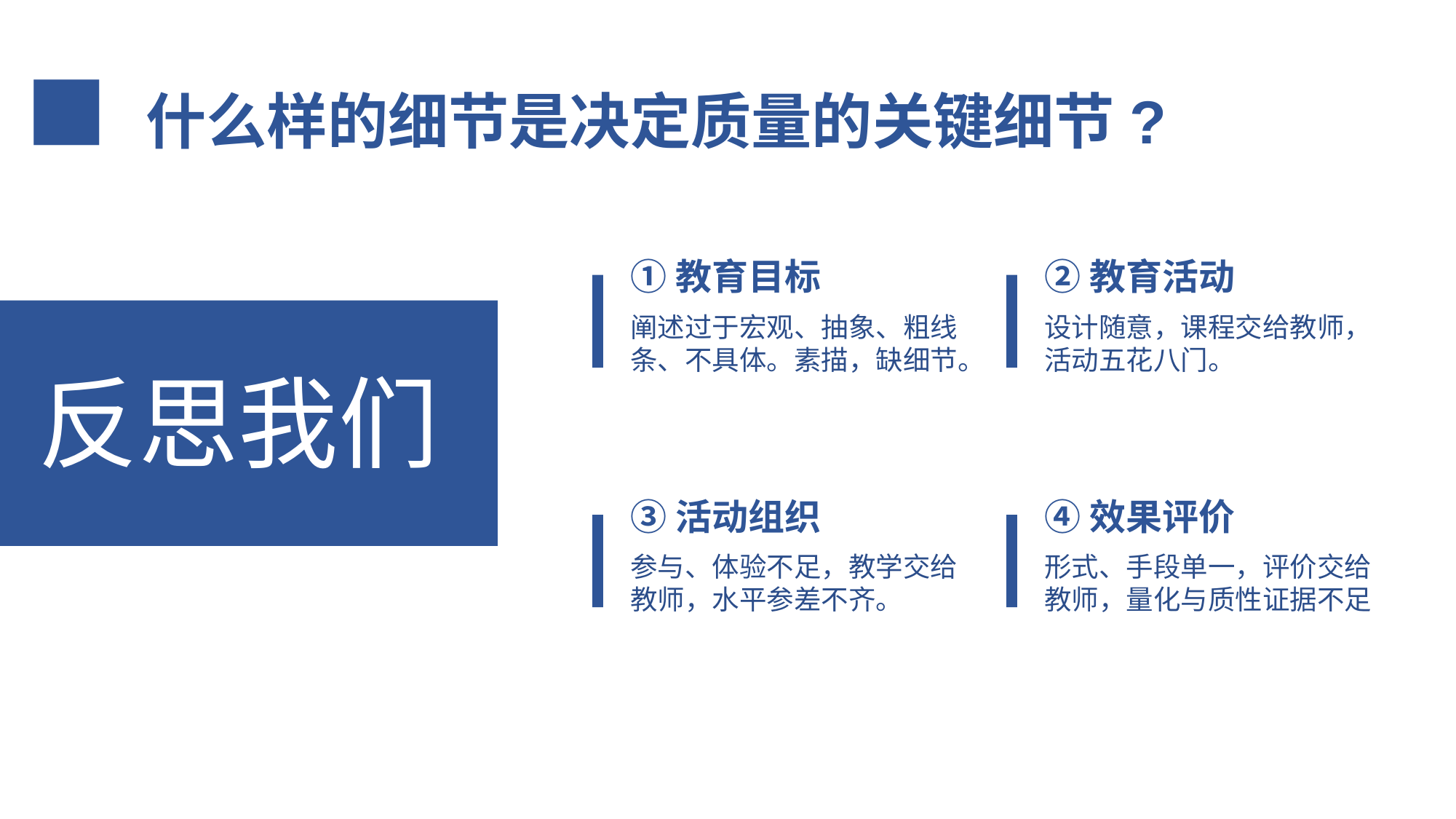

■ 什么样的细节是决定质量的关键细节?
①教育目标
②教育活动

阐述过于宏观、抽象、粗线条、不具体。素描，缺细节。
设计随意，课程交给教师，活动五花八门。
反思我们
③活动组织
④效果评价

参与、体验不足，教学交给教师，水平参差不齐。
形式、手段单一，评价交给教师，量化与质性证据不足